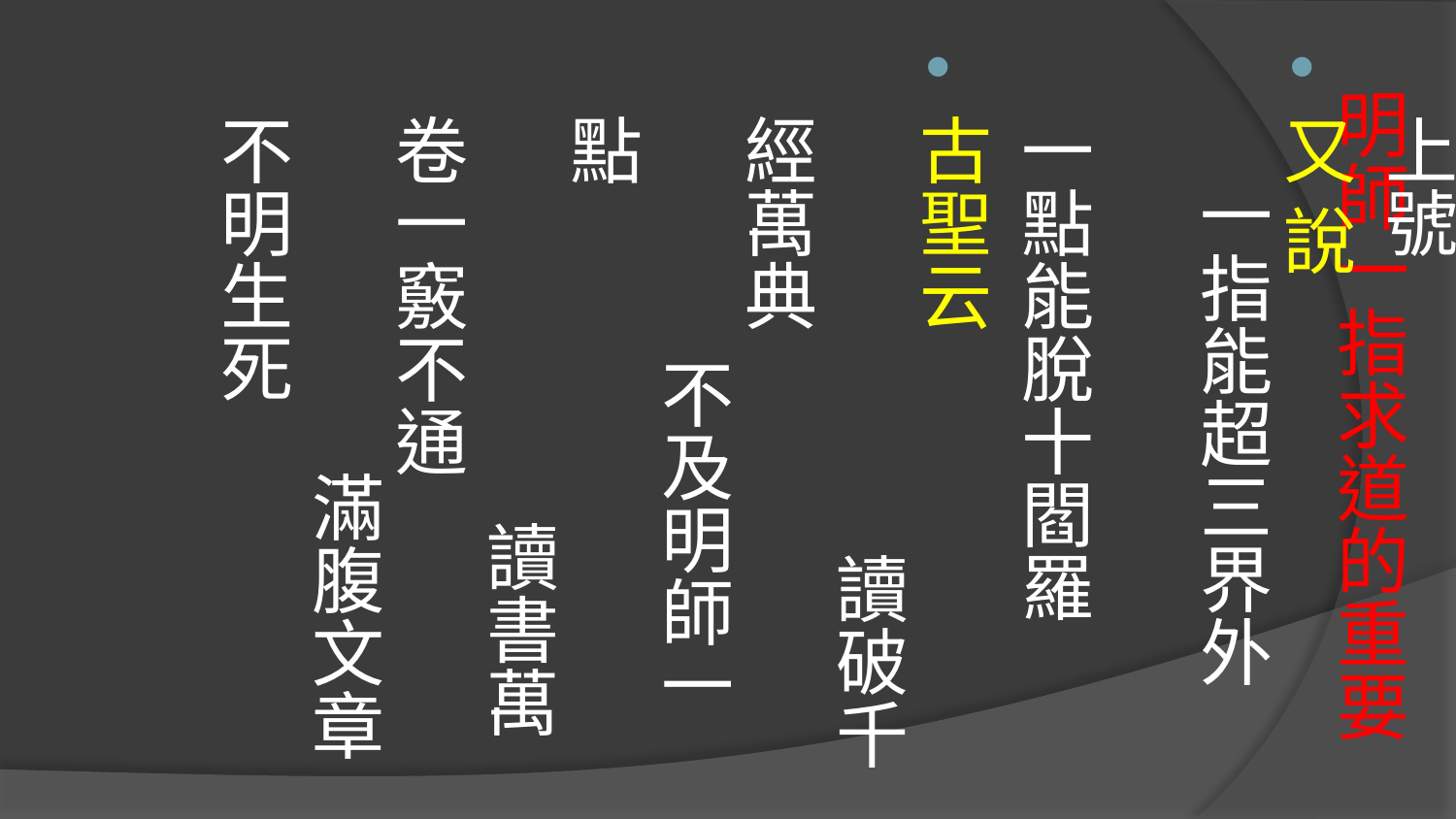

經書云                                                                                                                                  點破玄關竅                                              閻王不來叫
地府抽了名                                             天榜掛上號
又 說                                   一指能超三界外                                           一點能脫十閻羅
古聖云                                                       讀破千經萬典                                           不及明師一點                                                              讀書萬卷一竅不通                                         滿腹文章不明生死
# 明師一指求道的重要